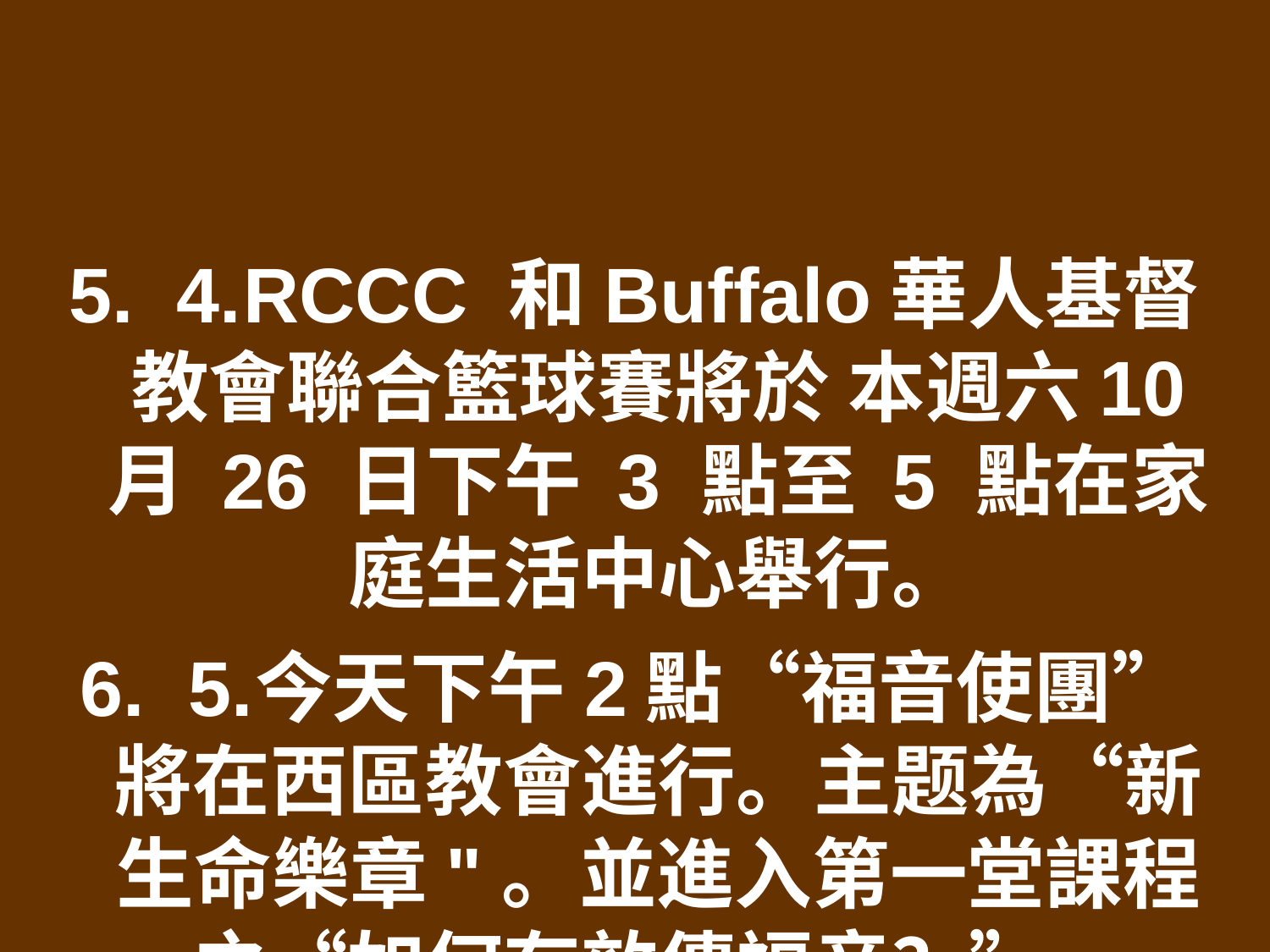

5.  4.	RCCC 和Buffalo華人基督教會聯合籃球賽將於 本週六10 月 26 日下午 3 點至 5 點在家庭生活中心舉行。
6.  5.	今天下午2點“福音使團”將在西區教會進行。主题為“新生命樂章"。並進入第一堂課程之“如何有效傳福音？”。